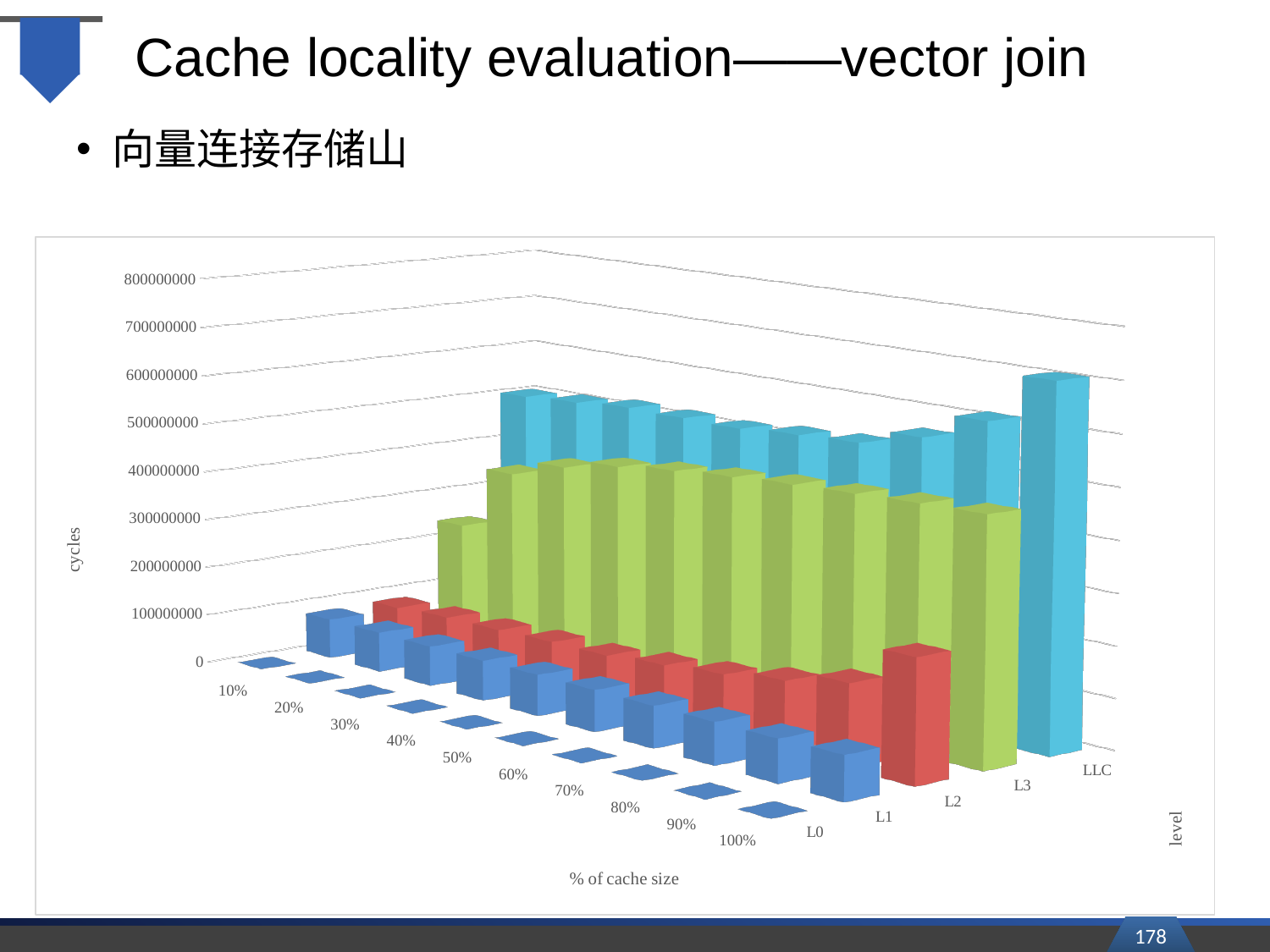

# Cache locality evaluation——vector join
向量连接存储山

[unsupported chart]

178